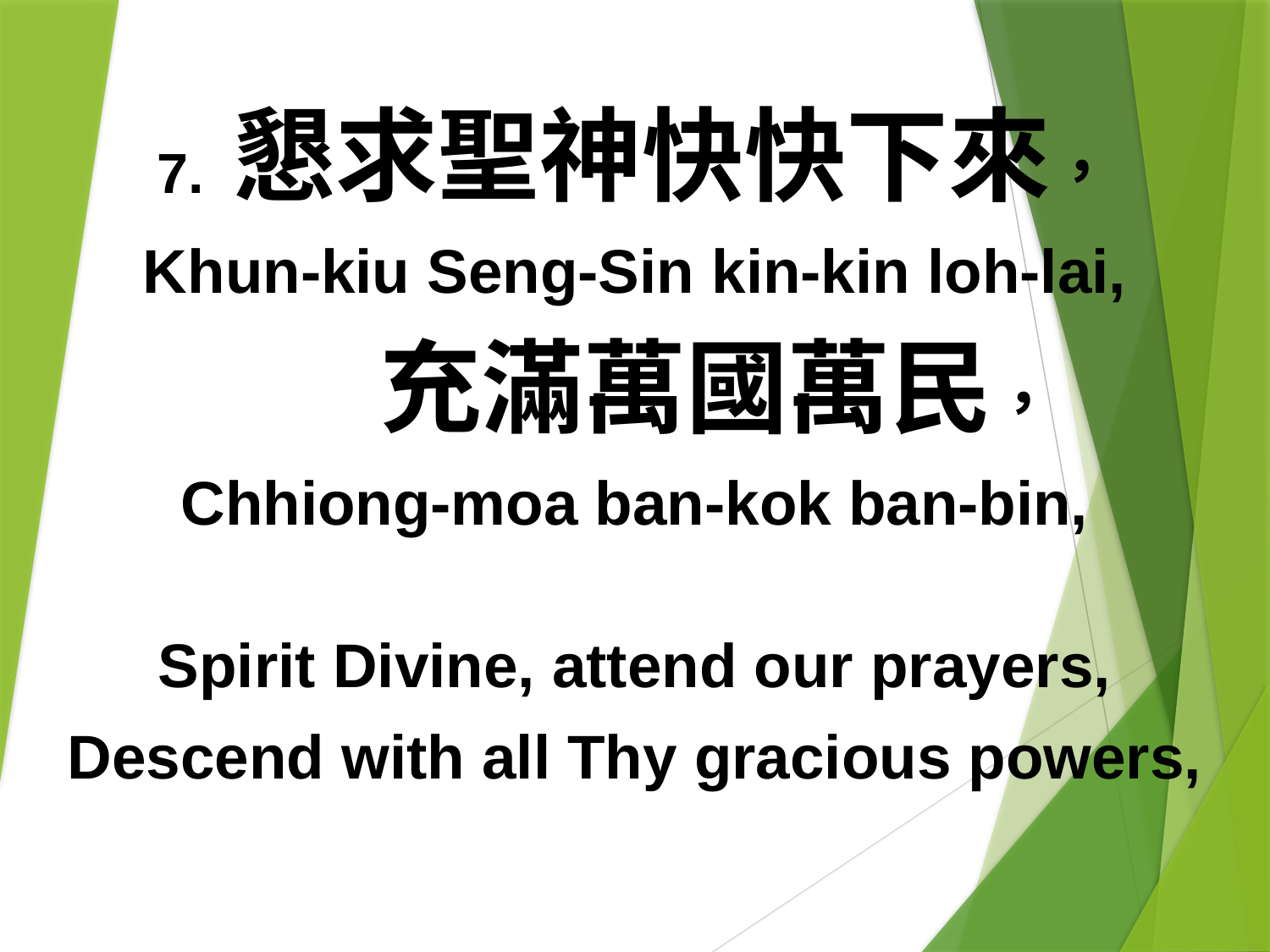

7. 懇求聖神快快下來，
Khun-kiu Seng-Sin kin-kin loh-lai,
      充滿萬國萬民，
Chhiong-moa ban-kok ban-bin,

Spirit Divine, attend our prayers,
Descend with all Thy gracious powers,